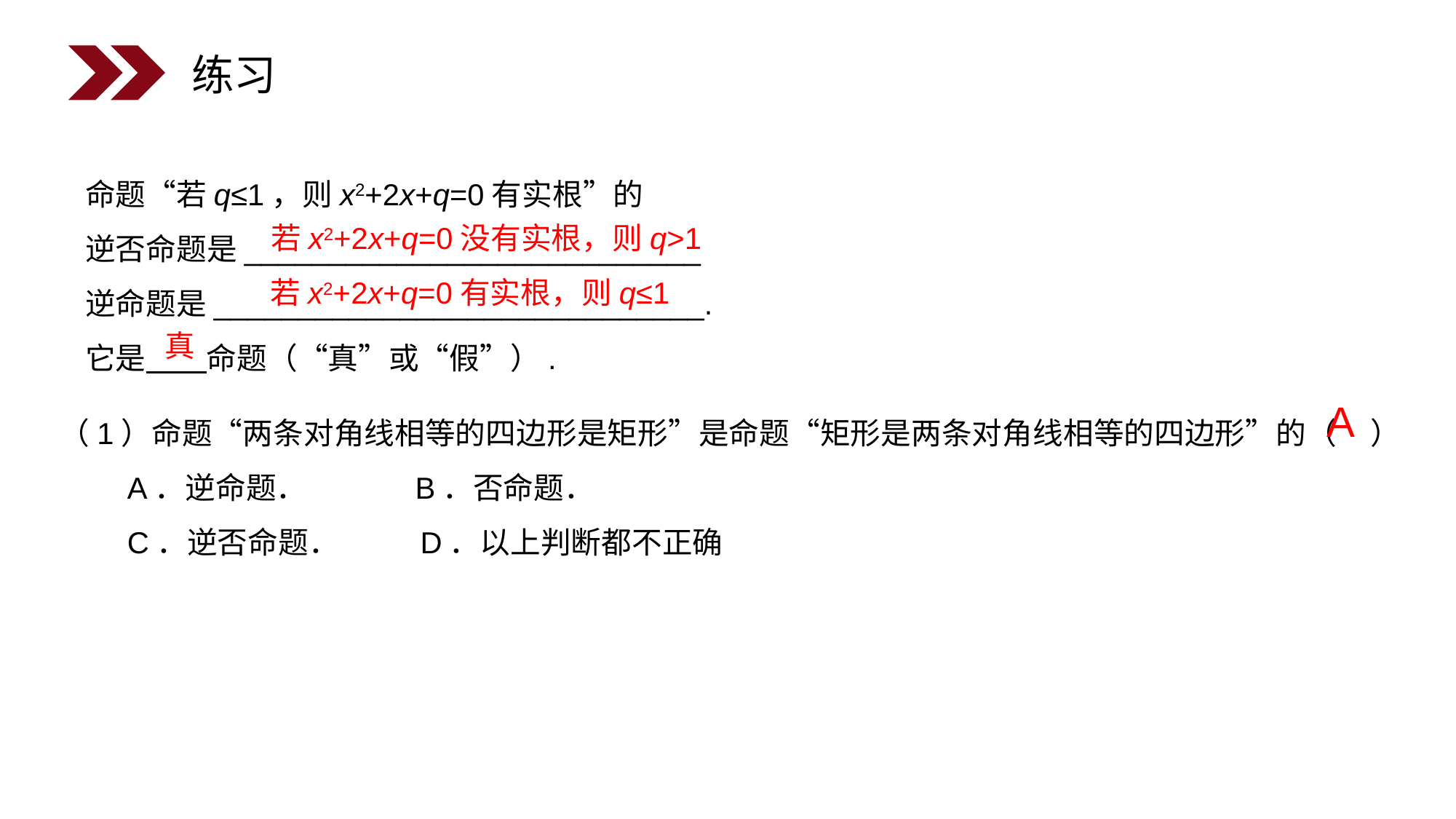

练习
命题“若q≤1，则x2+2x+q=0有实根”的
逆否命题是___________________________
逆命题是_____________________________.
它是         命题（“真”或“假”）.
若x2+2x+q=0没有实根，则q>1
若x2+2x+q=0有实根，则q≤1
真
（1）命题“两条对角线相等的四边形是矩形”是命题“矩形是两条对角线相等的四边形”的（     ）
　　A．逆命题．　　      B．否命题．
　　C．逆否命题．  　　D．以上判断都不正确
A